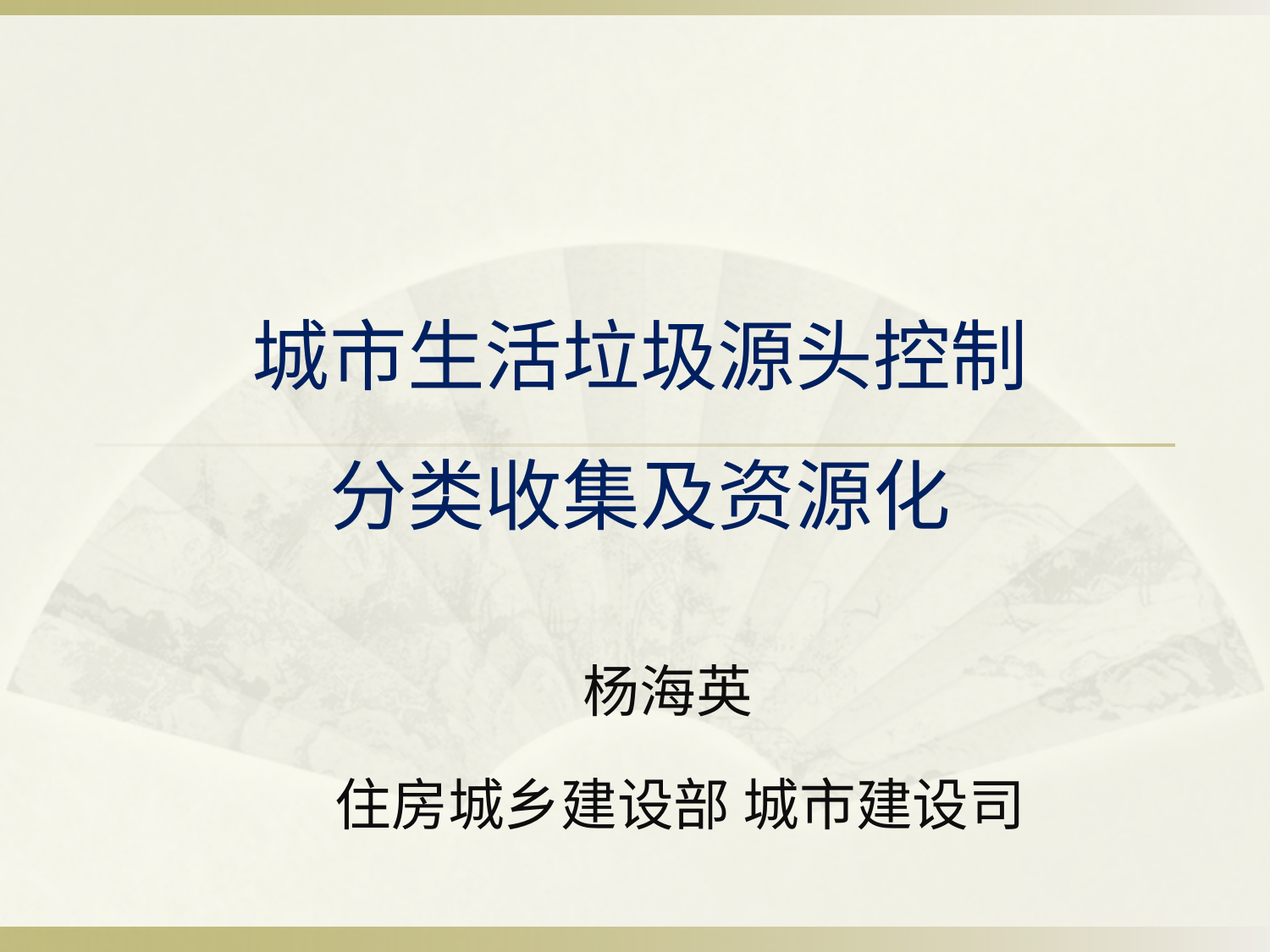

# 城市生活垃圾源头控制 分类收集及资源化
杨海英
住房城乡建设部 城市建设司